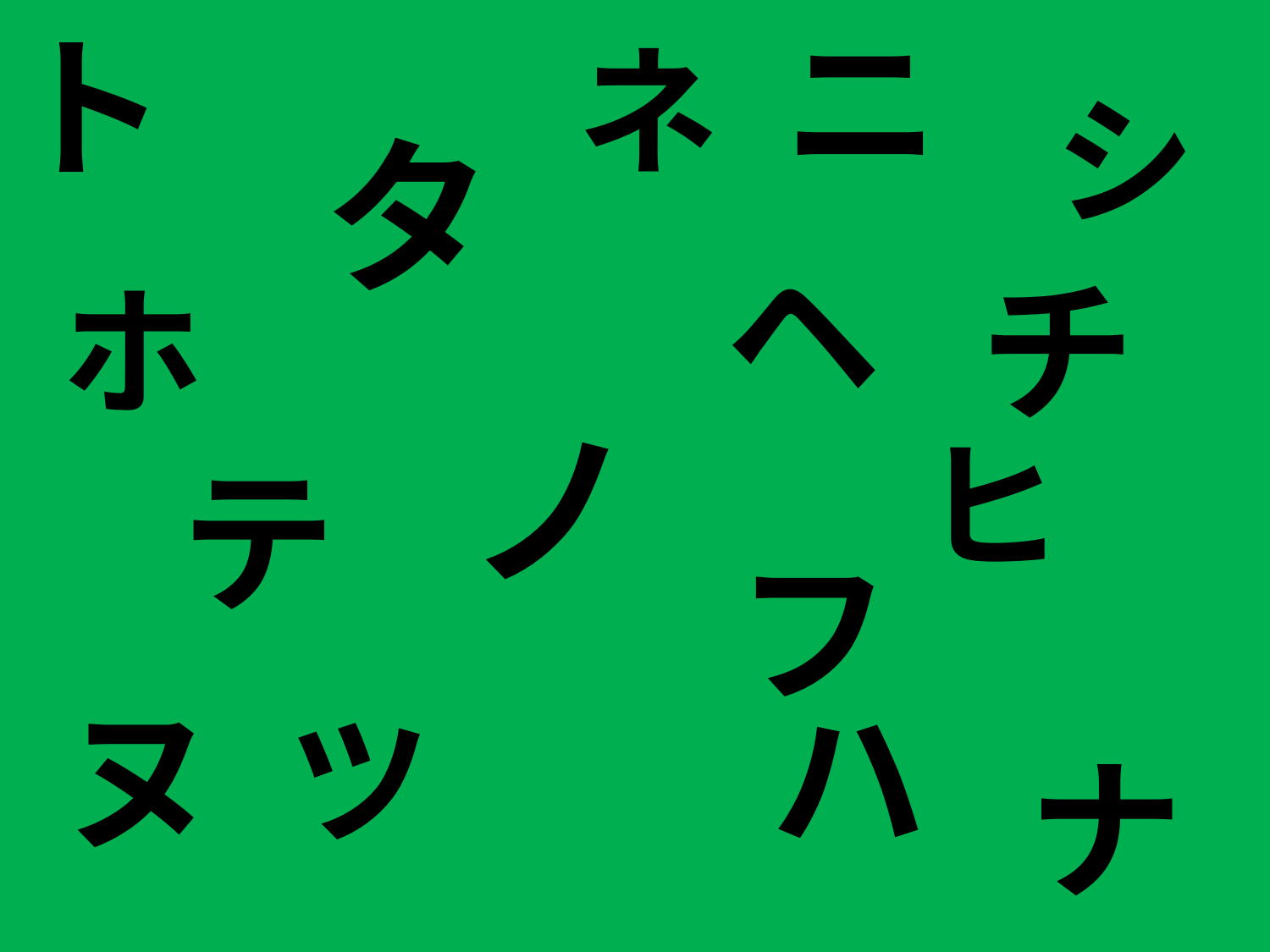

ニ
ト
ネ
シ
タ
ヘ
チ
ホ
ノ
ヒ
テ
フ
ヌ
ハ
ツ
ナ